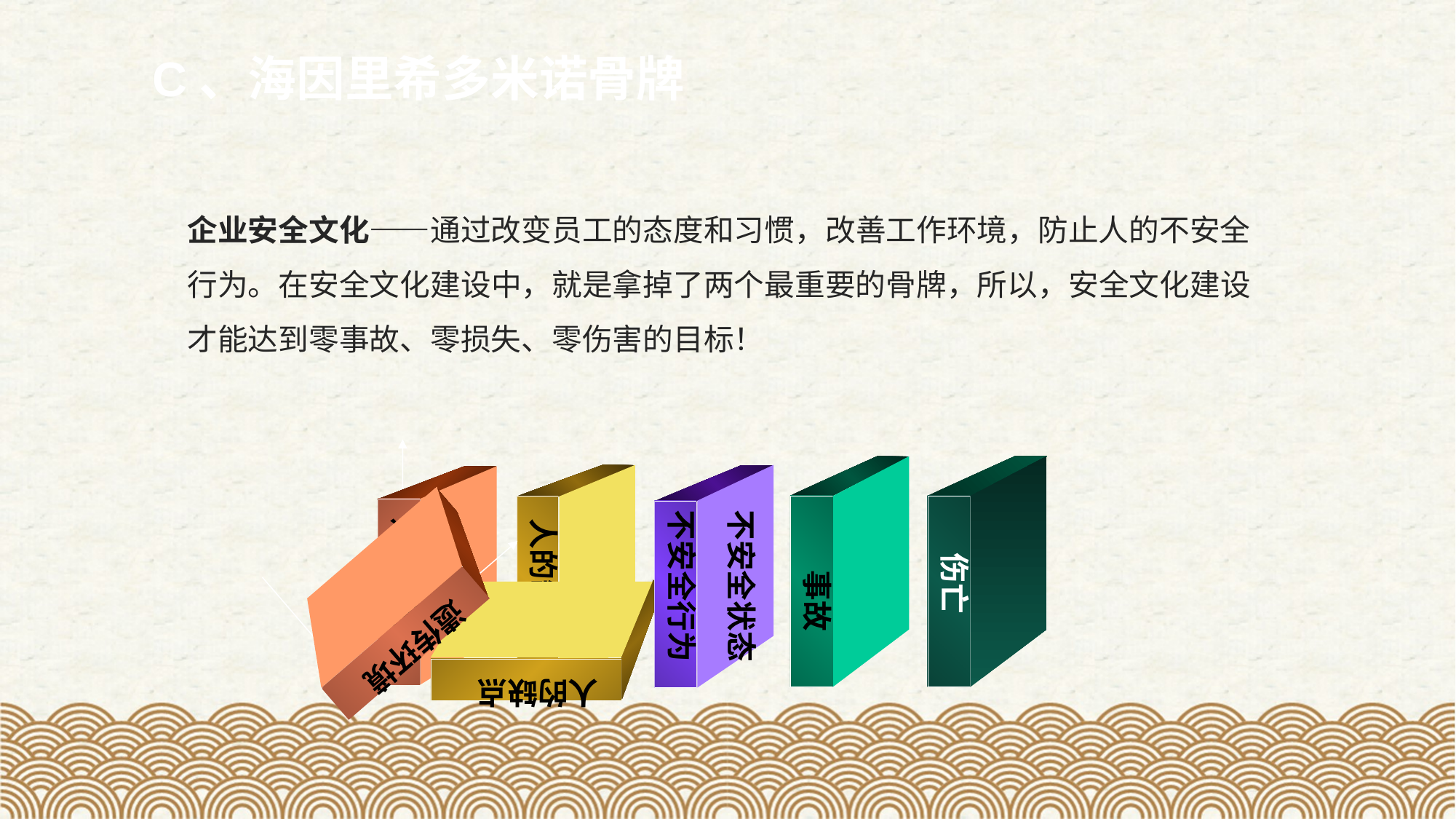

C、海因里希多米诺骨牌
企业安全文化——通过改变员工的态度和习惯，改善工作环境，防止人的不安全行为。在安全文化建设中，就是拿掉了两个最重要的骨牌，所以，安全文化建设才能达到零事故、零损失、零伤害的目标！

遗传环境

事故

伤亡
人的缺点

不安全行为
不安全状态

遗传环境
人的缺点